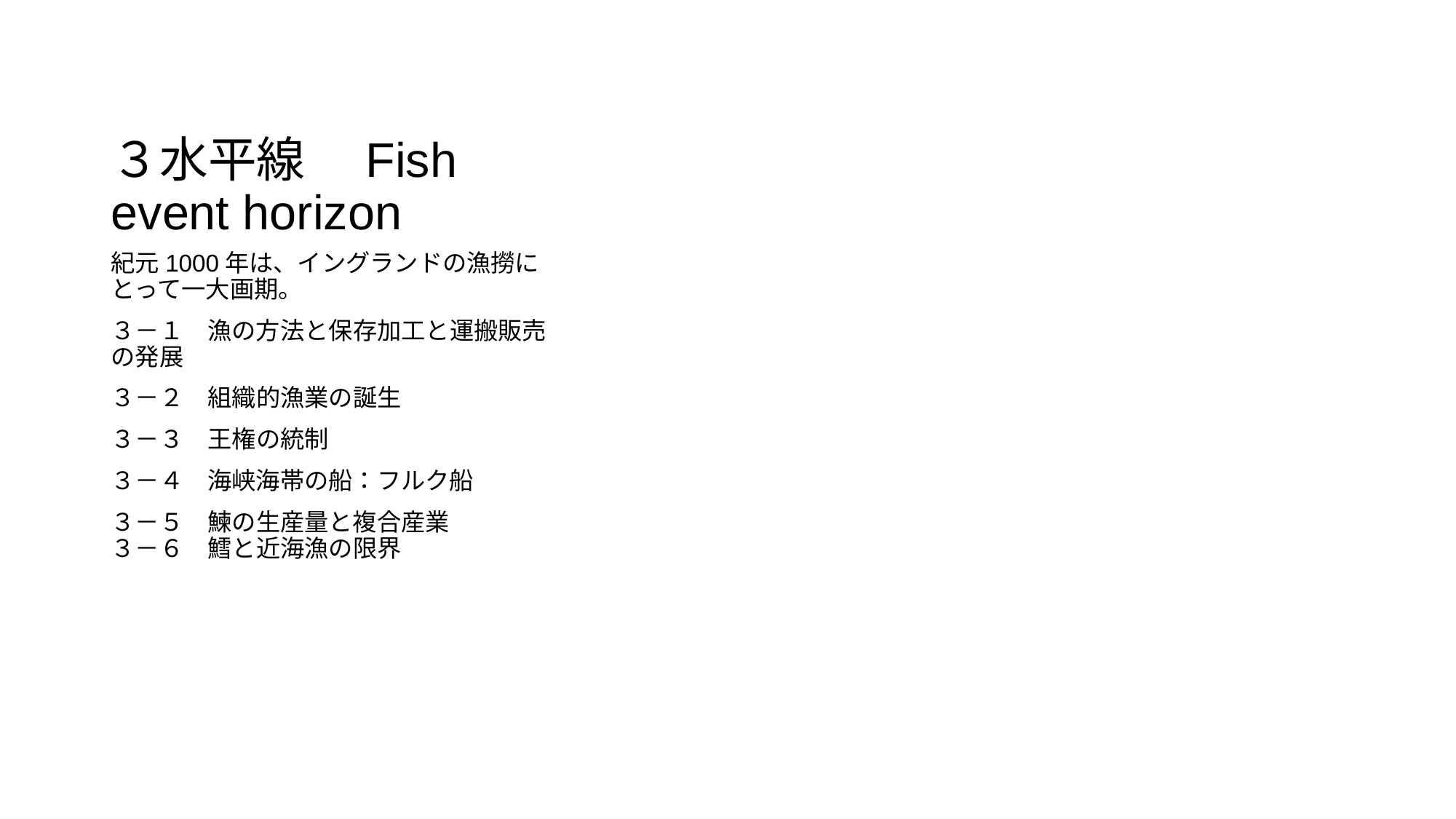

# ３水平線　Fish event horizon

紀元1000年は、イングランドの漁撈にとって一大画期。
３－１　漁の方法と保存加工と運搬販売の発展
３－２　組織的漁業の誕生
３－３　王権の統制
３－４　海峡海帯の船：フルク船
３－５　鰊の生産量と複合産業
３－６　鱈と近海漁の限界